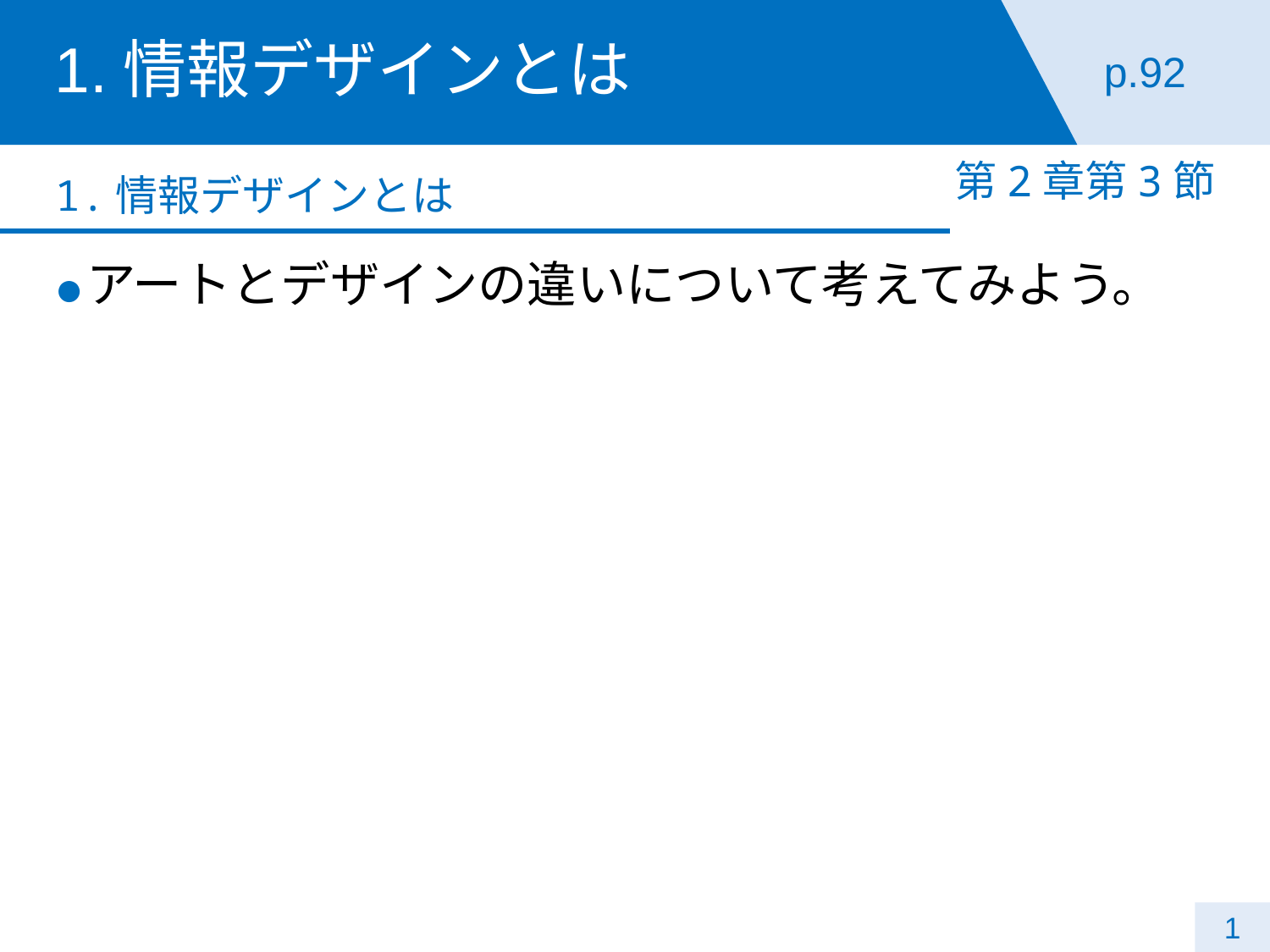

# 1.情報デザインとは
p.92
第2章第3節
1.情報デザインとは
アートとデザインの違いについて考えてみよう。
1